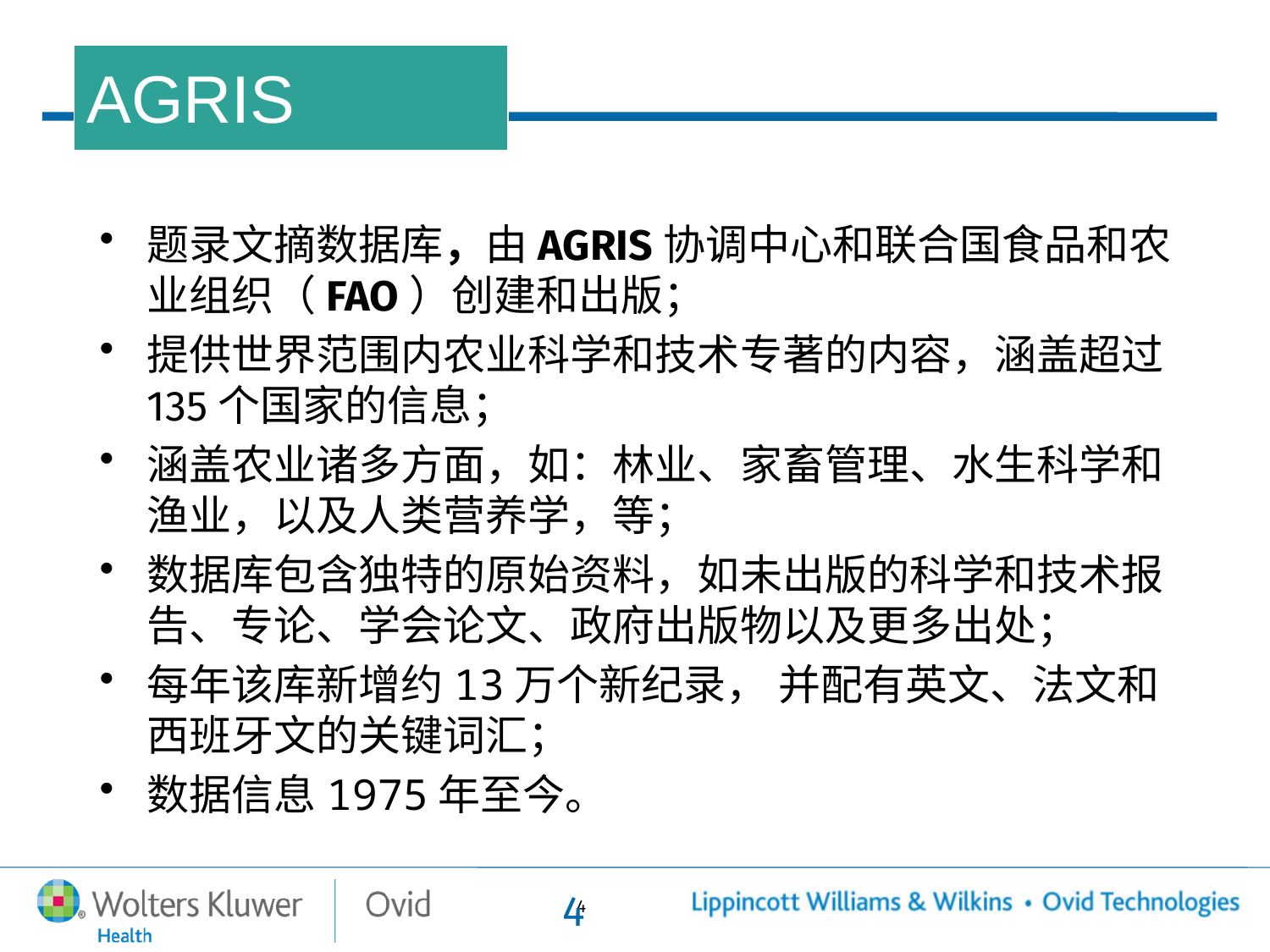

AGRIS
题录文摘数据库，由AGRIS协调中心和联合国食品和农业组织（FAO）创建和出版；
提供世界范围内农业科学和技术专著的内容，涵盖超过135个国家的信息；
涵盖农业诸多方面，如：林业、家畜管理、水生科学和渔业，以及人类营养学，等；
数据库包含独特的原始资料，如未出版的科学和技术报告、专论、学会论文、政府出版物以及更多出处；
每年该库新增约13万个新纪录， 并配有英文、法文和西班牙文的关键词汇；
数据信息1975年至今。

4